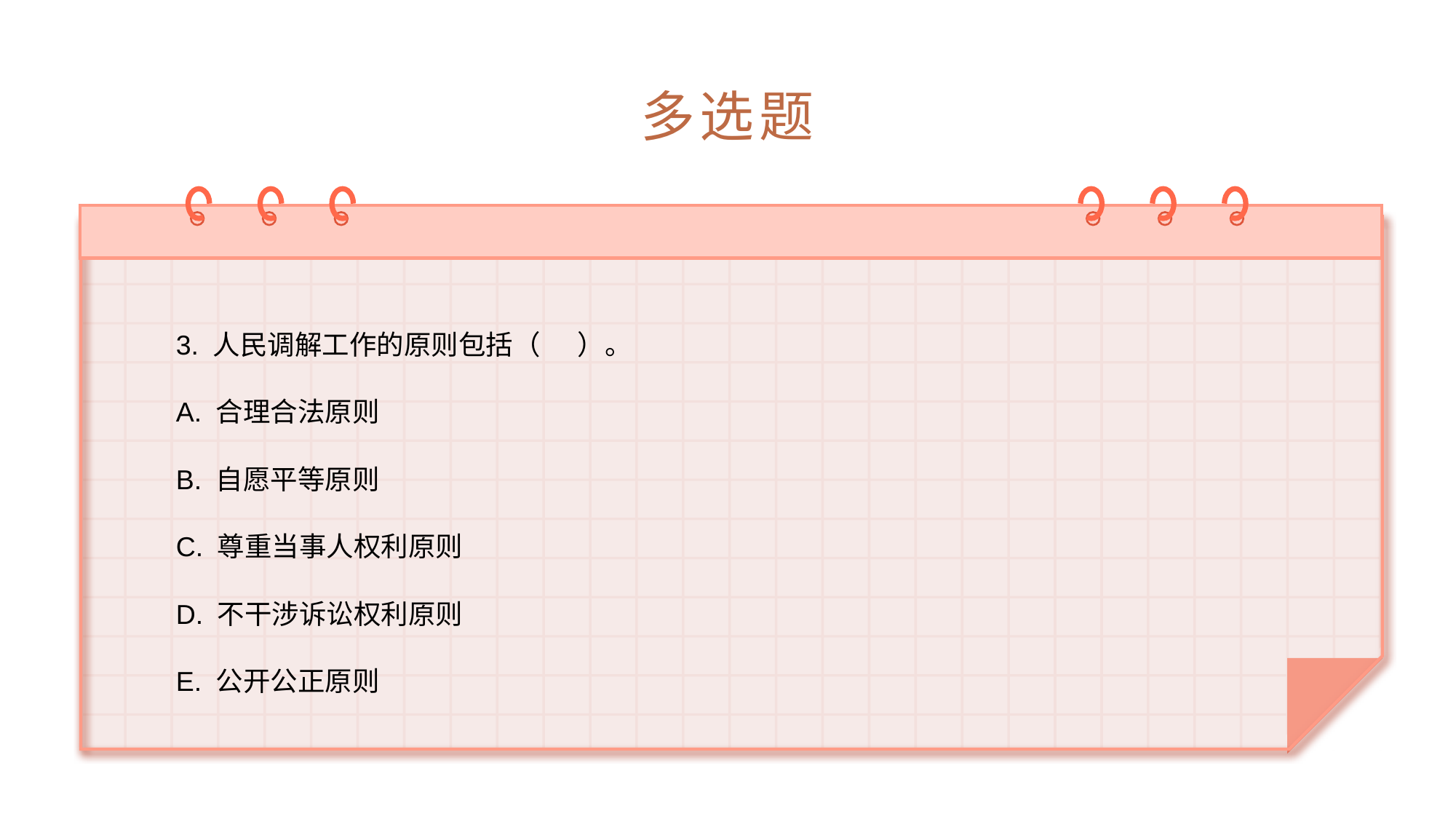

# 多选题

3. 人民调解工作的原则包括（      ）。
A. 合理合法原则
B. 自愿平等原则
C. 尊重当事人权利原则
D. 不干涉诉讼权利原则
E. 公开公正原则